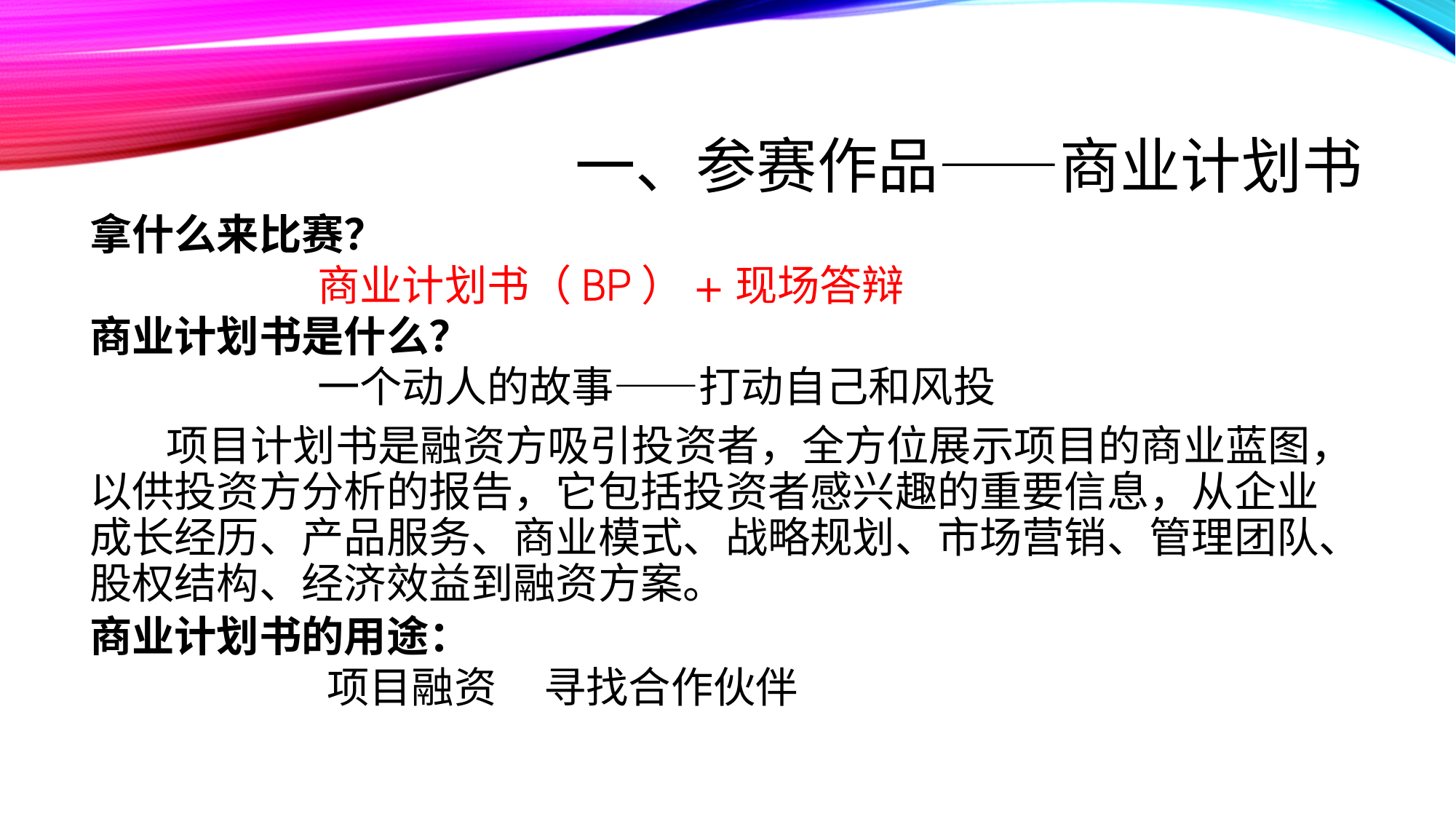

# 一、参赛作品——商业计划书
拿什么来比赛？
                       商业计划书（BP）+现场答辩
商业计划书是什么？
                       一个动人的故事——打动自己和风投
       项目计划书是融资方吸引投资者，全方位展示项目的商业蓝图，以供投资方分析的报告，它包括投资者感兴趣的重要信息，从企业成长经历、产品服务、商业模式、战略规划、市场营销、管理团队、股权结构、经济效益到融资方案。
商业计划书的用途：
                        项目融资     寻找合作伙伴